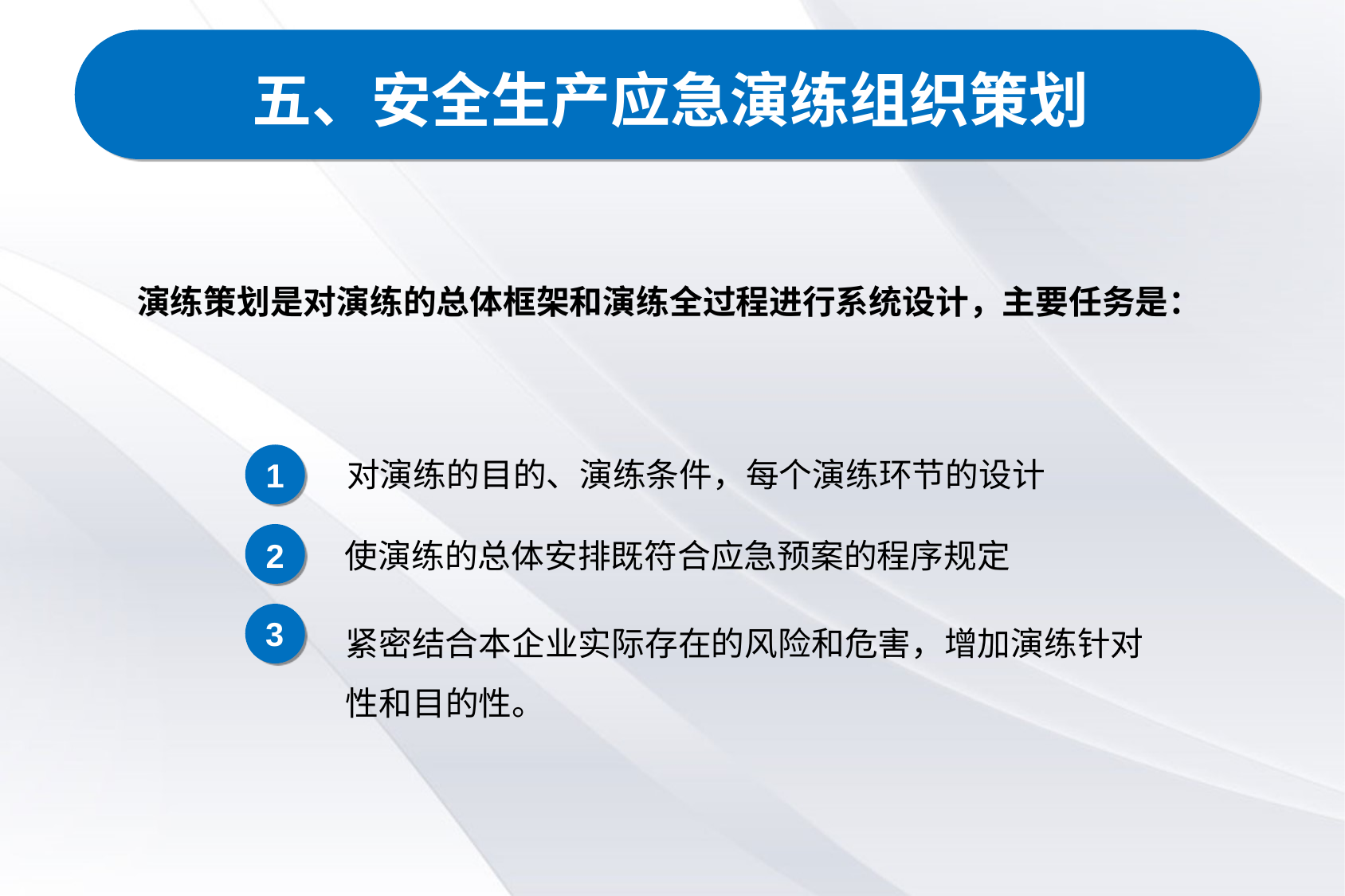

# 五、安全生产应急演练组织策划
演练策划是对演练的总体框架和演练全过程进行系统设计，主要任务是：

对演练的目的、演练条件，每个演练环节的设计
1

2
使演练的总体安排既符合应急预案的程序规定
紧密结合本企业实际存在的风险和危害，增加演练针对性和目的性。

3